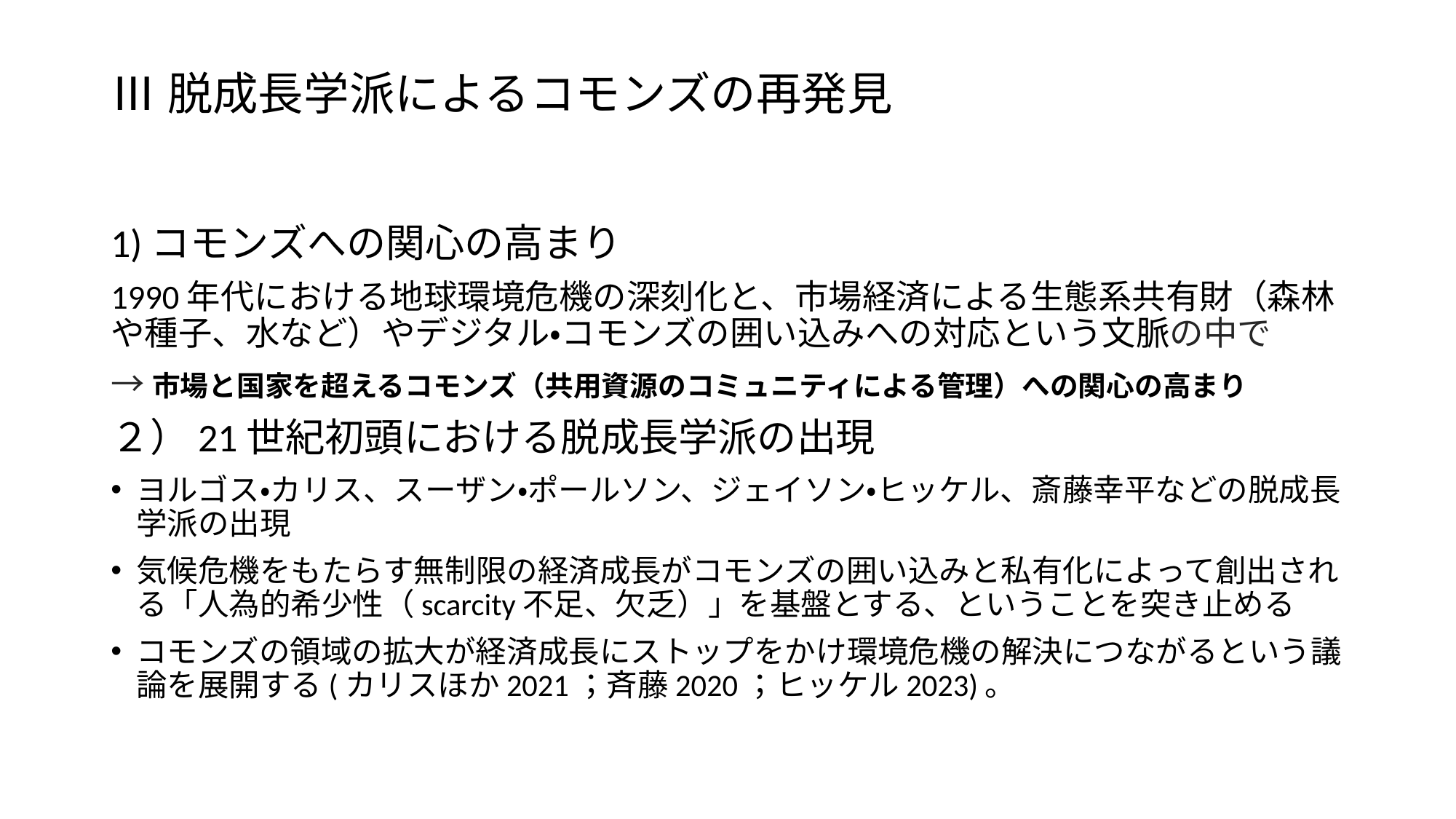

# Ⅲ脱成長学派によるコモンズの再発見
1)コモンズへの関心の高まり
1990年代における地球環境危機の深刻化と、市場経済による生態系共有財（森林や種子、水など）やデジタル・コモンズの囲い込みへの対応という文脈の中で
→市場と国家を超えるコモンズ（共用資源のコミュニティによる管理）への関心の高まり
２）21世紀初頭における脱成長学派の出現
ヨルゴス・カリス、スーザン・ポールソン、ジェイソン・ヒッケル、斎藤幸平などの脱成長学派の出現
気候危機をもたらす無制限の経済成長がコモンズの囲い込みと私有化によって創出される「人為的希少性（scarcity不足、欠乏）」を基盤とする、ということを突き止める
コモンズの領域の拡大が経済成長にストップをかけ環境危機の解決につながるという議論を展開する(カリスほか2021；斉藤2020；ヒッケル2023)。